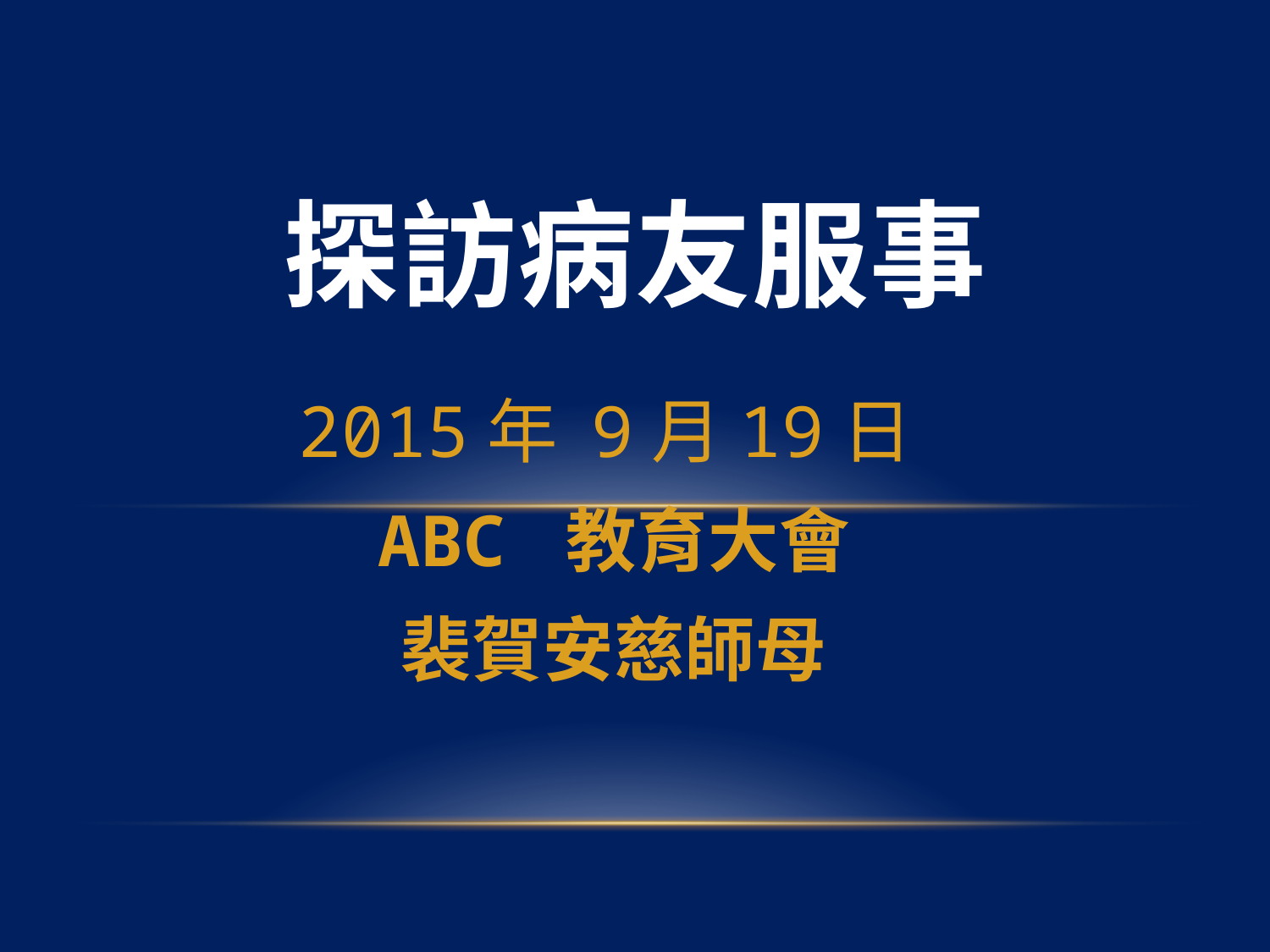

# 探訪病友服事
2015年 9月19日
ABC 教育大會
裴賀安慈師母